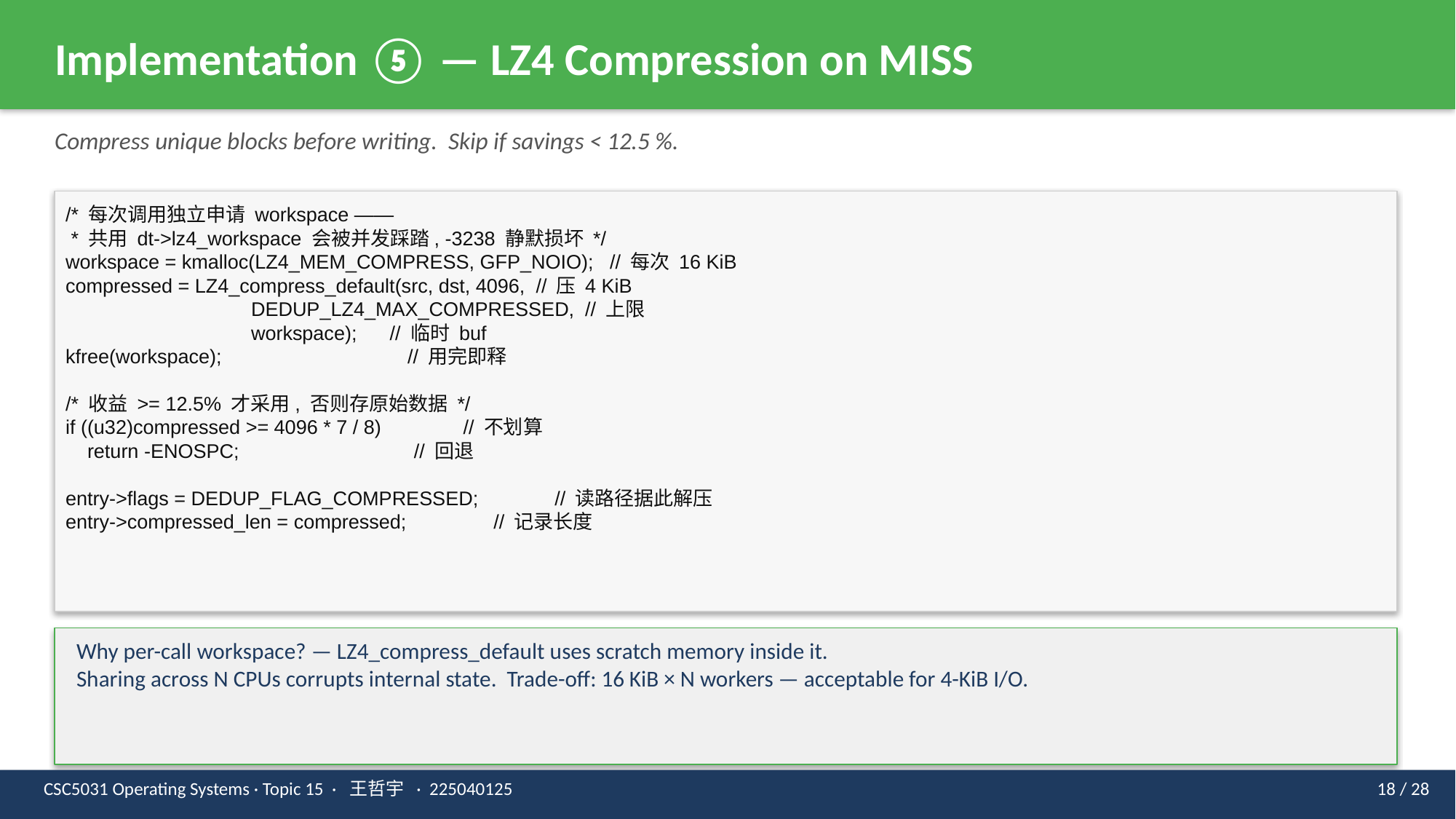

Implementation ⑤ — LZ4 Compression on MISS
Compress unique blocks before writing.  Skip if savings < 12.5 %.

/* 每次调用独立申请 workspace ——
 * 共用 dt->lz4_workspace 会被并发踩踏, -3238 静默损坏 */
workspace = kmalloc(LZ4_MEM_COMPRESS, GFP_NOIO);   // 每次 16 KiB
compressed = LZ4_compress_default(src, dst, 4096,  // 压 4 KiB
                                  DEDUP_LZ4_MAX_COMPRESSED,  // 上限
                                  workspace);      // 临时 buf
kfree(workspace);                                  // 用完即释

/* 收益 >= 12.5% 才采用, 否则存原始数据 */
if ((u32)compressed >= 4096 * 7 / 8)               // 不划算
    return -ENOSPC;                                // 回退

entry->flags = DEDUP_FLAG_COMPRESSED;              // 读路径据此解压
entry->compressed_len = compressed;                // 记录长度

Why per-call workspace? — LZ4_compress_default uses scratch memory inside it.
Sharing across N CPUs corrupts internal state.  Trade-off: 16 KiB × N workers — acceptable for 4-KiB I/O.

CSC5031 Operating Systems · Topic 15  ·  王哲宇  ·  225040125
18 / 28